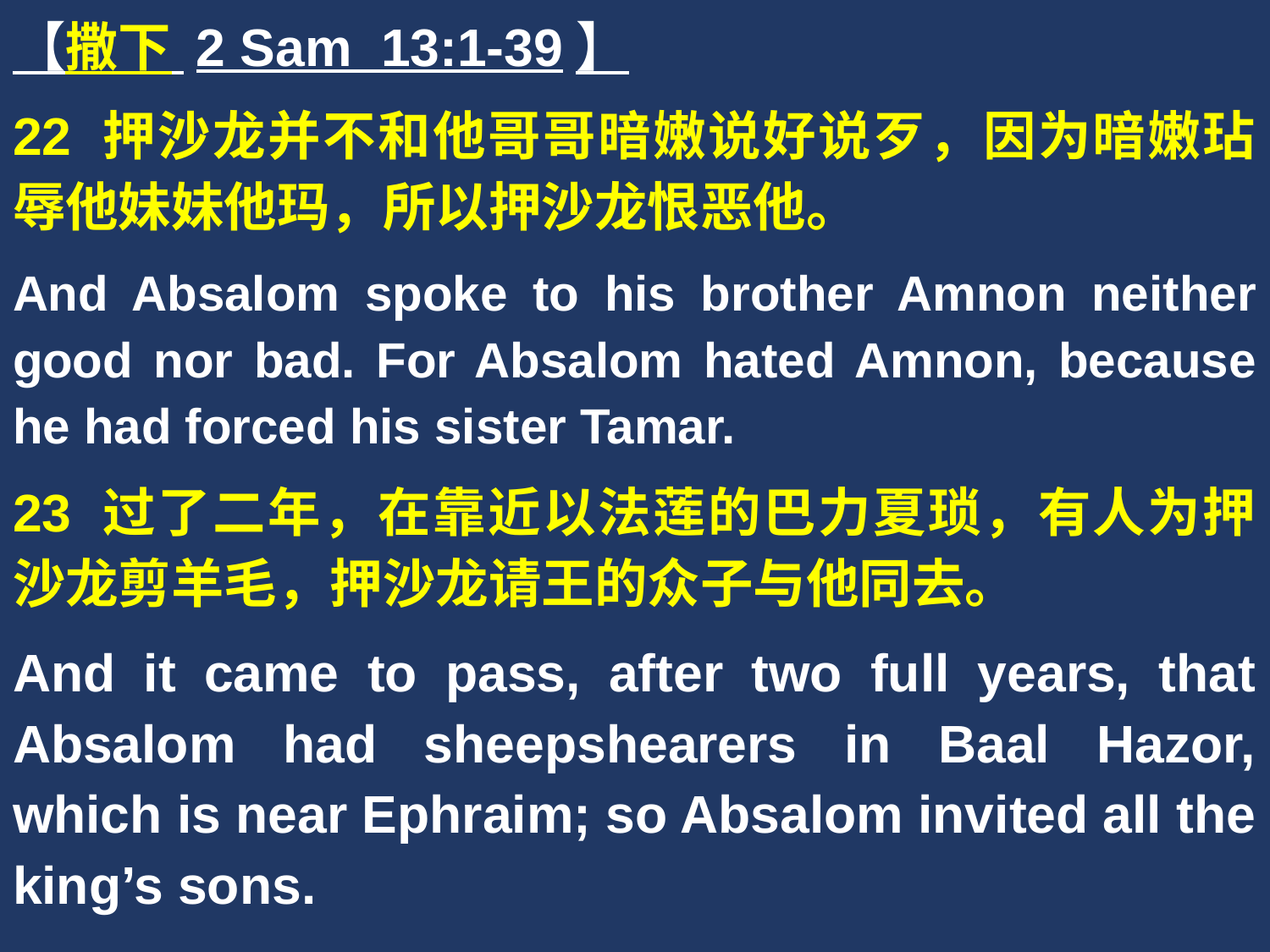

【撒下 2 Sam  13:1-39】
22 押沙龙并不和他哥哥暗嫩说好说歹，因为暗嫩玷辱他妹妹他玛，所以押沙龙恨恶他。
And Absalom spoke to his brother Amnon neither good nor bad. For Absalom hated Amnon, because he had forced his sister Tamar.
23 过了二年，在靠近以法莲的巴力夏琐，有人为押沙龙剪羊毛，押沙龙请王的众子与他同去。
And it came to pass, after two full years, that Absalom had sheepshearers in Baal Hazor, which is near Ephraim; so Absalom invited all the king’s sons.